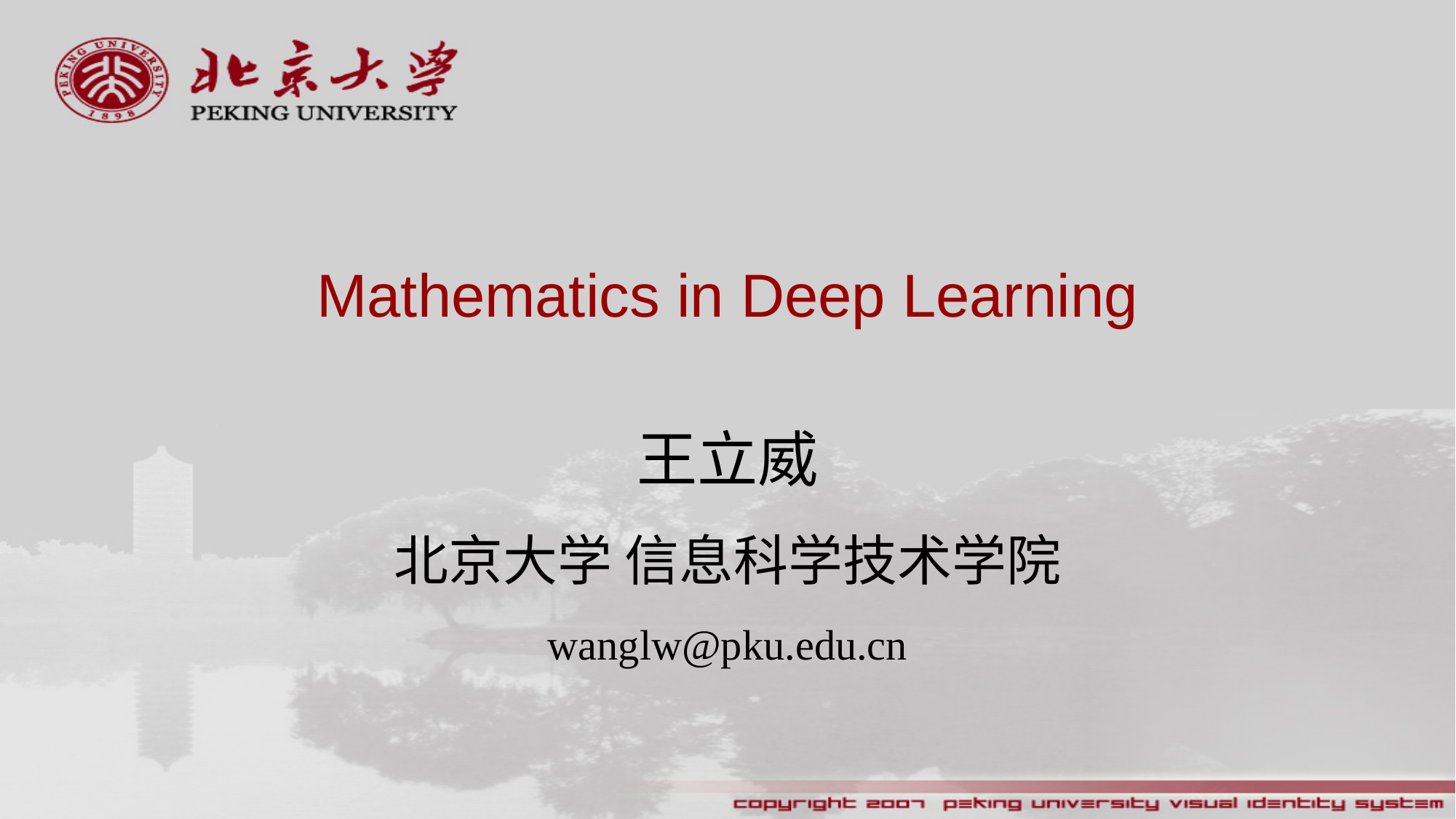

# Mathematics in Deep Learning
王立威
北京大学 信息科学技术学院
wanglw@pku.edu.cn